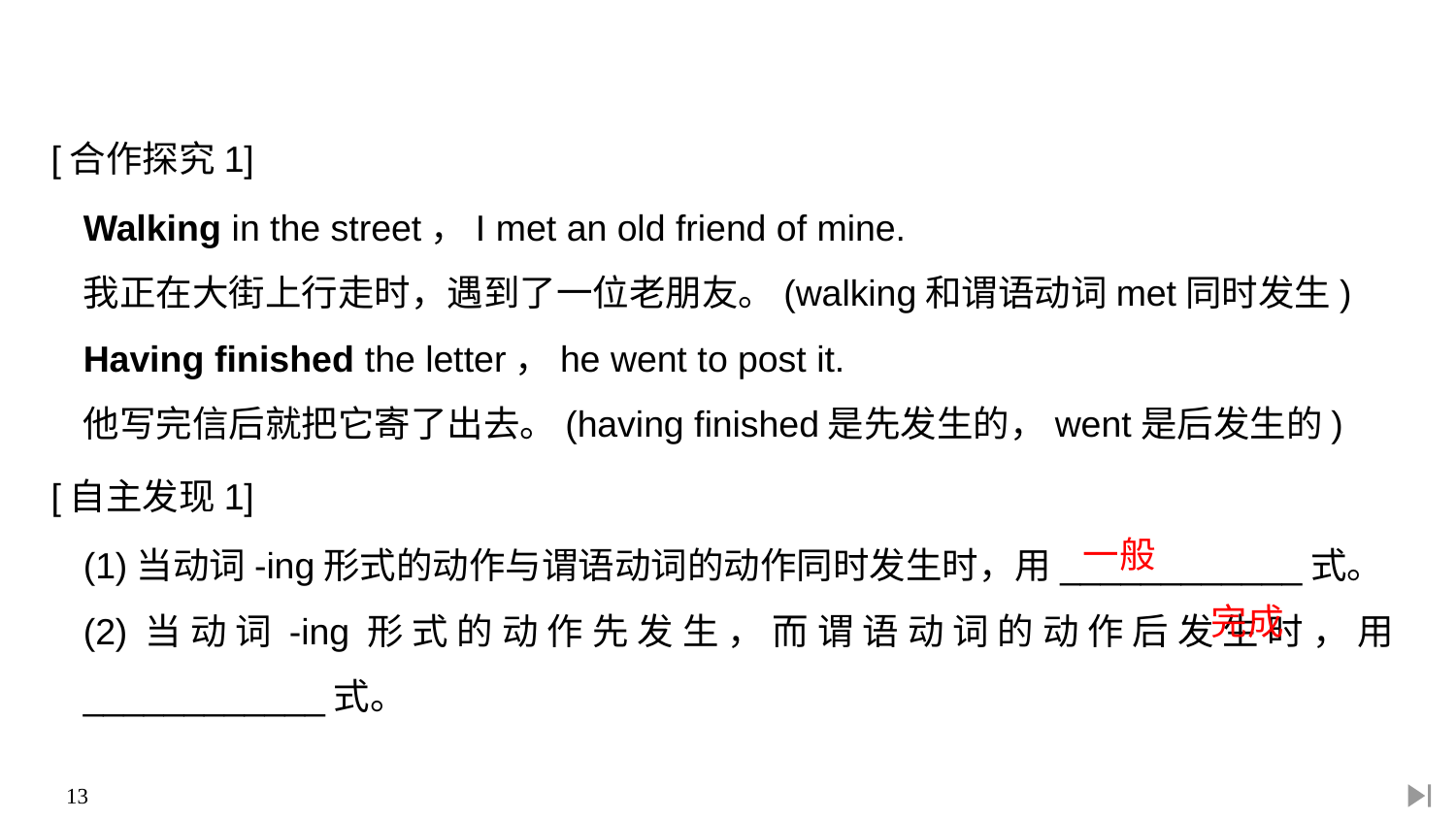

[合作探究1]
Walking in the street，I met an old friend of mine.
我正在大街上行走时，遇到了一位老朋友。(walking和谓语动词met同时发生)
Having finished the letter，he went to post it.
他写完信后就把它寄了出去。(having finished是先发生的，went是后发生的)
[自主发现1]
一般
(1)当动词-ing形式的动作与谓语动词的动作同时发生时，用____________式。
(2)当动词-ing形式的动作先发生，而谓语动词的动作后发生时，用____________式。
完成